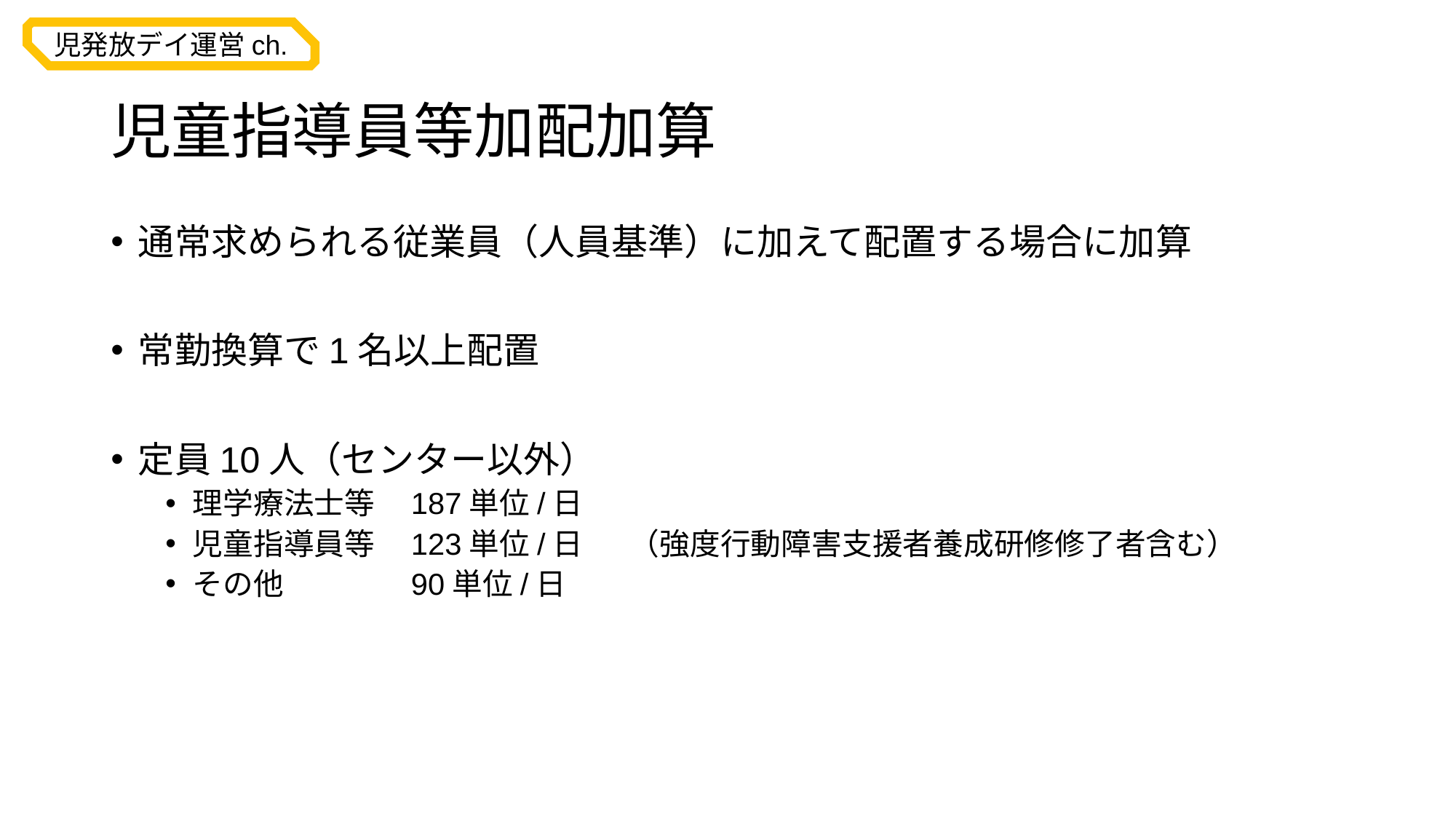

# 児童指導員等加配加算
通常求められる従業員（人員基準）に加えて配置する場合に加算

常勤換算で1名以上配置

定員10人（センター以外）
理学療法士等	187単位/日
児童指導員等	123単位/日	（強度行動障害支援者養成研修修了者含む）
その他		90単位/日